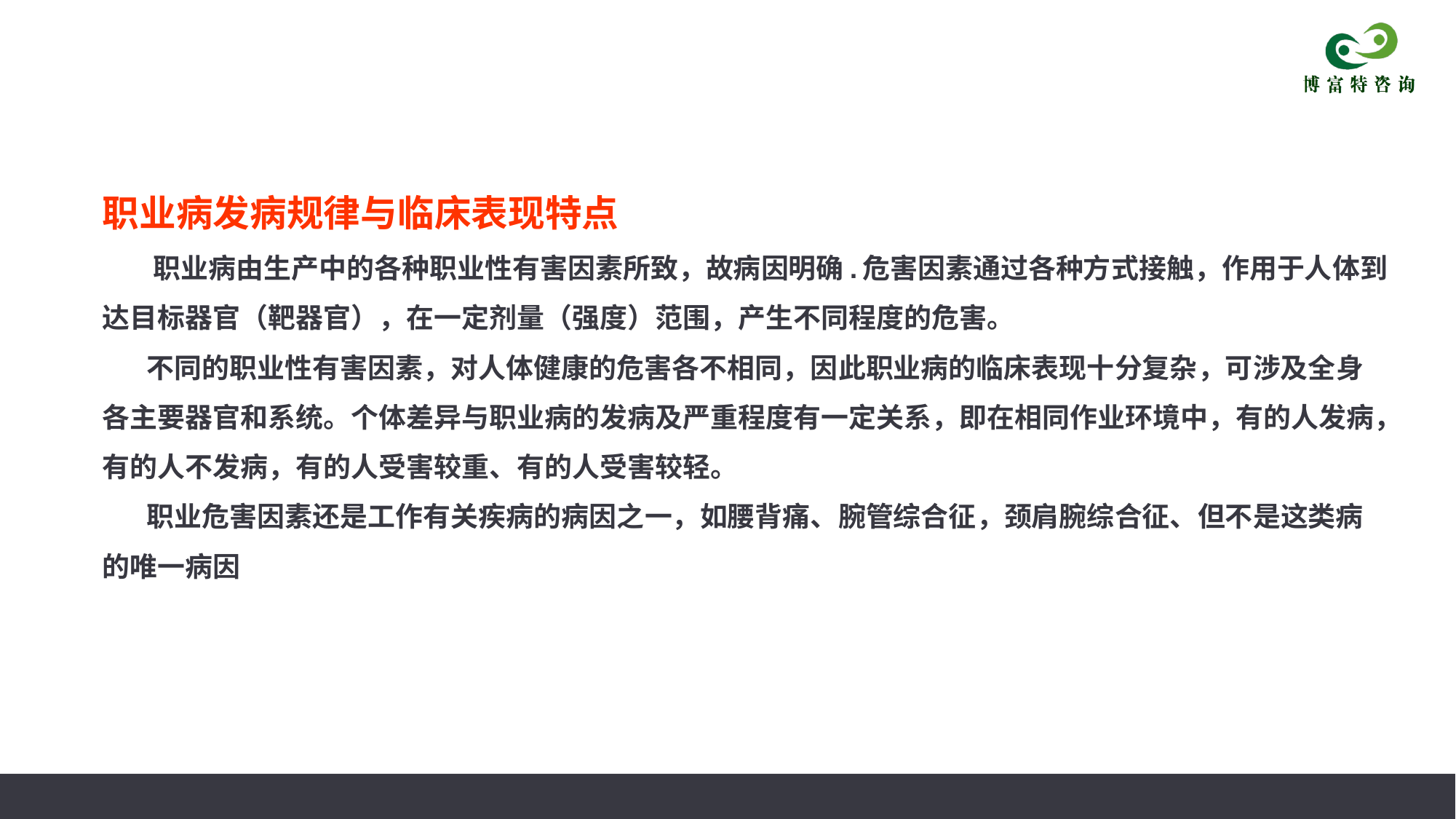

# 职业病发病规律与临床表现特点 职业病由生产中的各种职业性有害因素所致，故病因明确.危害因素通过各种方式接触，作用于人体到达目标器官（靶器官），在一定剂量（强度）范围，产生不同程度的危害。 不同的职业性有害因素，对人体健康的危害各不相同，因此职业病的临床表现十分复杂，可涉及全身各主要器官和系统。个体差异与职业病的发病及严重程度有一定关系，即在相同作业环境中，有的人发病，有的人不发病，有的人受害较重、有的人受害较轻。 职业危害因素还是工作有关疾病的病因之一，如腰背痛、腕管综合征，颈肩腕综合征、但不是这类病的唯一病因